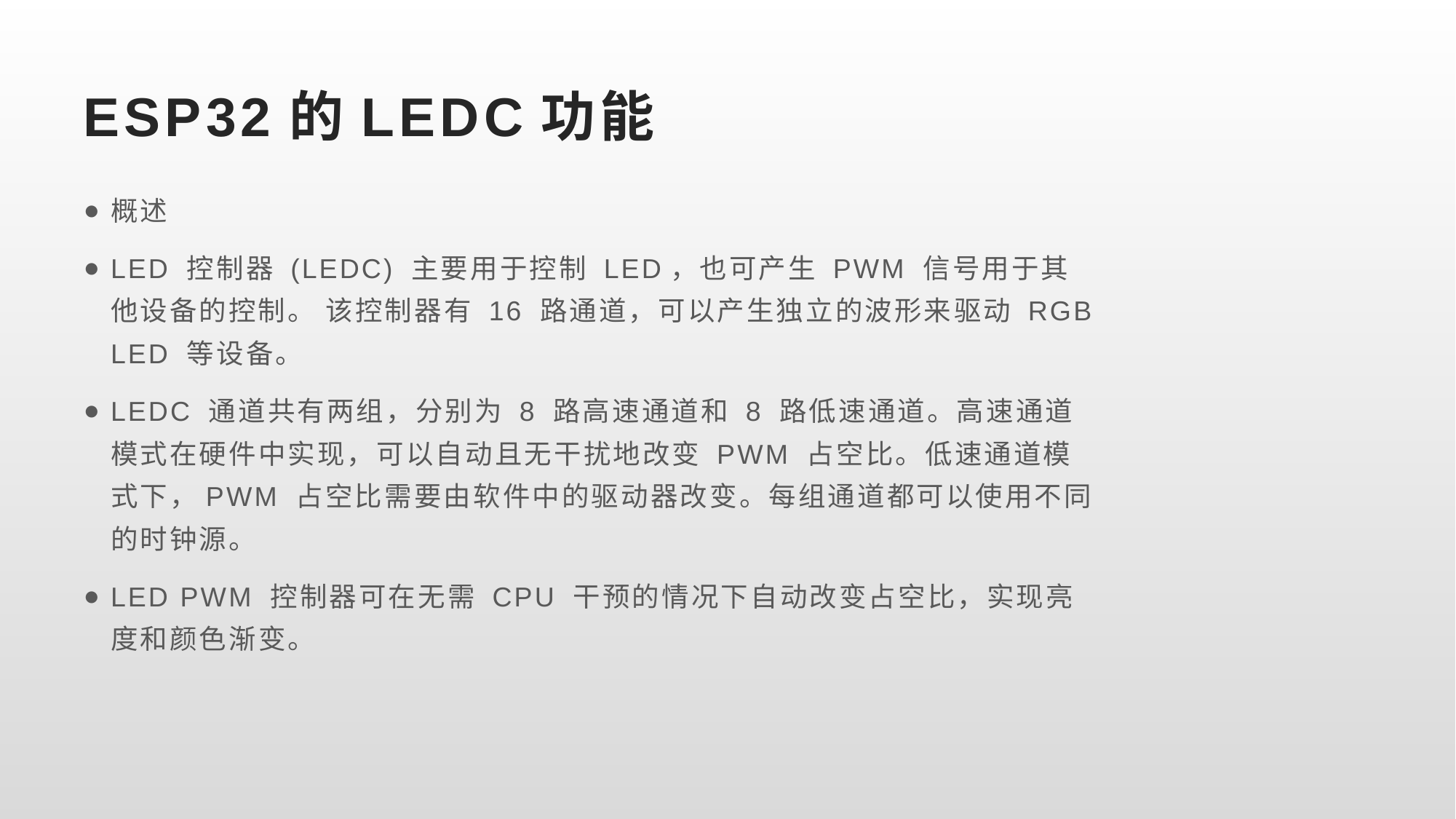

# ESP32的LEDC功能
概述
LED 控制器 (LEDC) 主要用于控制 LED，也可产生 PWM 信号用于其他设备的控制。 该控制器有 16 路通道，可以产生独立的波形来驱动 RGB LED 等设备。
LEDC 通道共有两组，分别为 8 路高速通道和 8 路低速通道。高速通道模式在硬件中实现，可以自动且无干扰地改变 PWM 占空比。低速通道模式下，PWM 占空比需要由软件中的驱动器改变。每组通道都可以使用不同的时钟源。
LED PWM 控制器可在无需 CPU 干预的情况下自动改变占空比，实现亮度和颜色渐变。